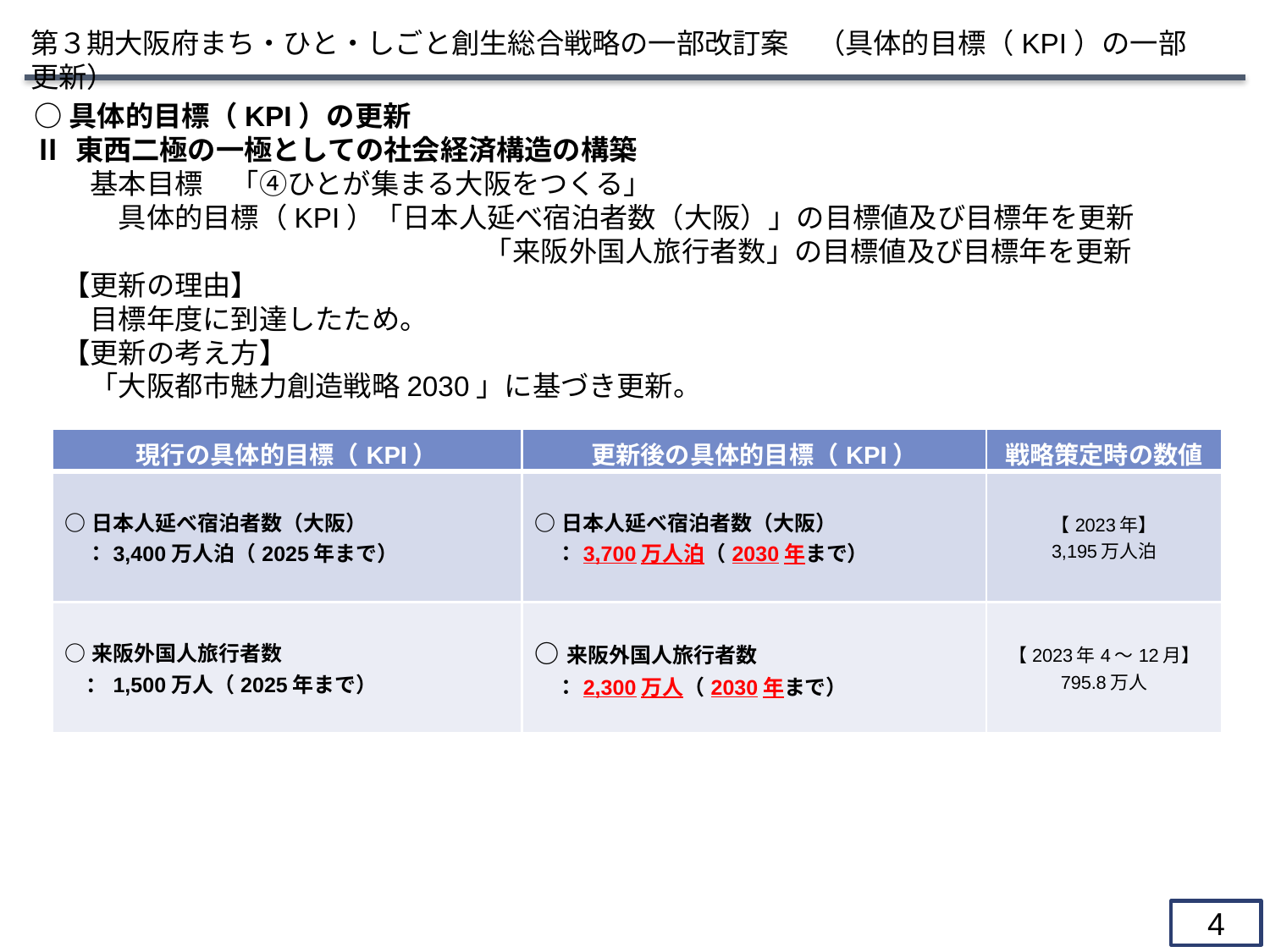

第３期大阪府まち・ひと・しごと創生総合戦略の一部改訂案　（具体的目標（KPI）の一部更新）
○具体的目標（KPI）の更新
Ⅱ 東西二極の一極としての社会経済構造の構築
　　基本目標　「④ひとが集まる大阪をつくる」
　　　具体的目標（KPI）「日本人延べ宿泊者数（大阪）」の目標値及び目標年を更新
　　　　　　　　　　　　　　　　「来阪外国人旅行者数」の目標値及び目標年を更新
　【更新の理由】
　　目標年度に到達したため。
　【更新の考え方】
　　「大阪都市魅力創造戦略2030」に基づき更新。

| 現行の具体的目標（KPI） | 更新後の具体的目標（KPI） | 戦略策定時の数値 |
| --- | --- | --- |
| ○日本人延べ宿泊者数（大阪） 　：3,400万人泊（2025年まで） | ○日本人延べ宿泊者数（大阪） 　：3,700万人泊（2030年まで） | 【2023年】 3,195万人泊 |
| ○来阪外国人旅行者数 　：1,500万人（2025年まで） | ○来阪外国人旅行者数 　：2,300万人（2030年まで） | 【2023年4～12月】 795.8万人 |
4